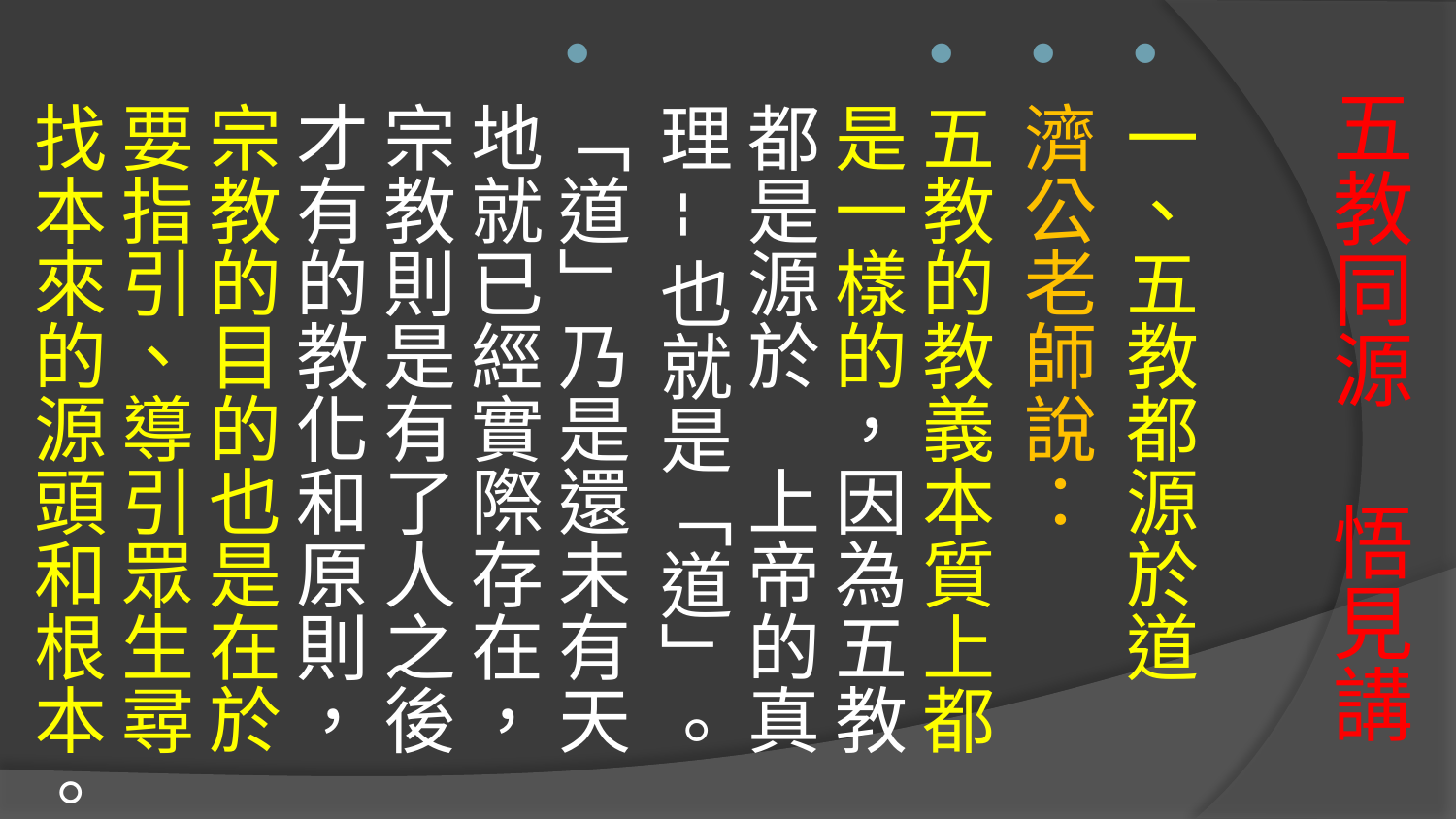

一、五教都源於道
濟公老師說：
五教的教義本質上都是一樣的，因為五教都是源於　上帝的真理--也就是「道」。
「道」乃是還未有天地就已經實際存在，宗教則是有了人之後才有的教化和原則，宗教的目的也是在於要指引、導引眾生尋找本來的源頭和根本。
# 五教同源     悟見講